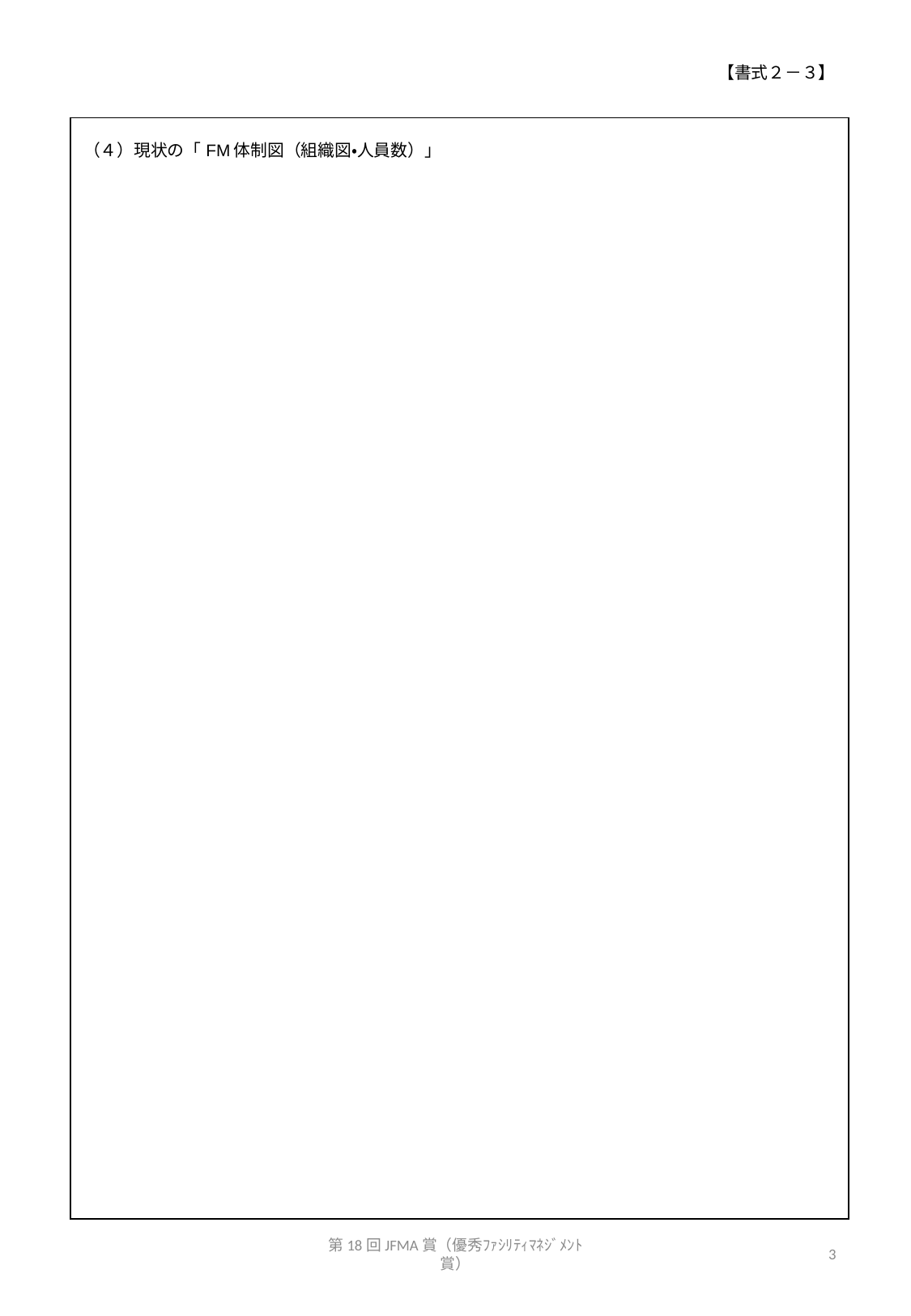

【書式２－３】
| （４）現状の「FM体制図（組織図・人員数）」 |
| --- |
第18回JFMA賞（優秀ﾌｧｼﾘﾃｨﾏﾈｼﾞﾒﾝﾄ賞）
3